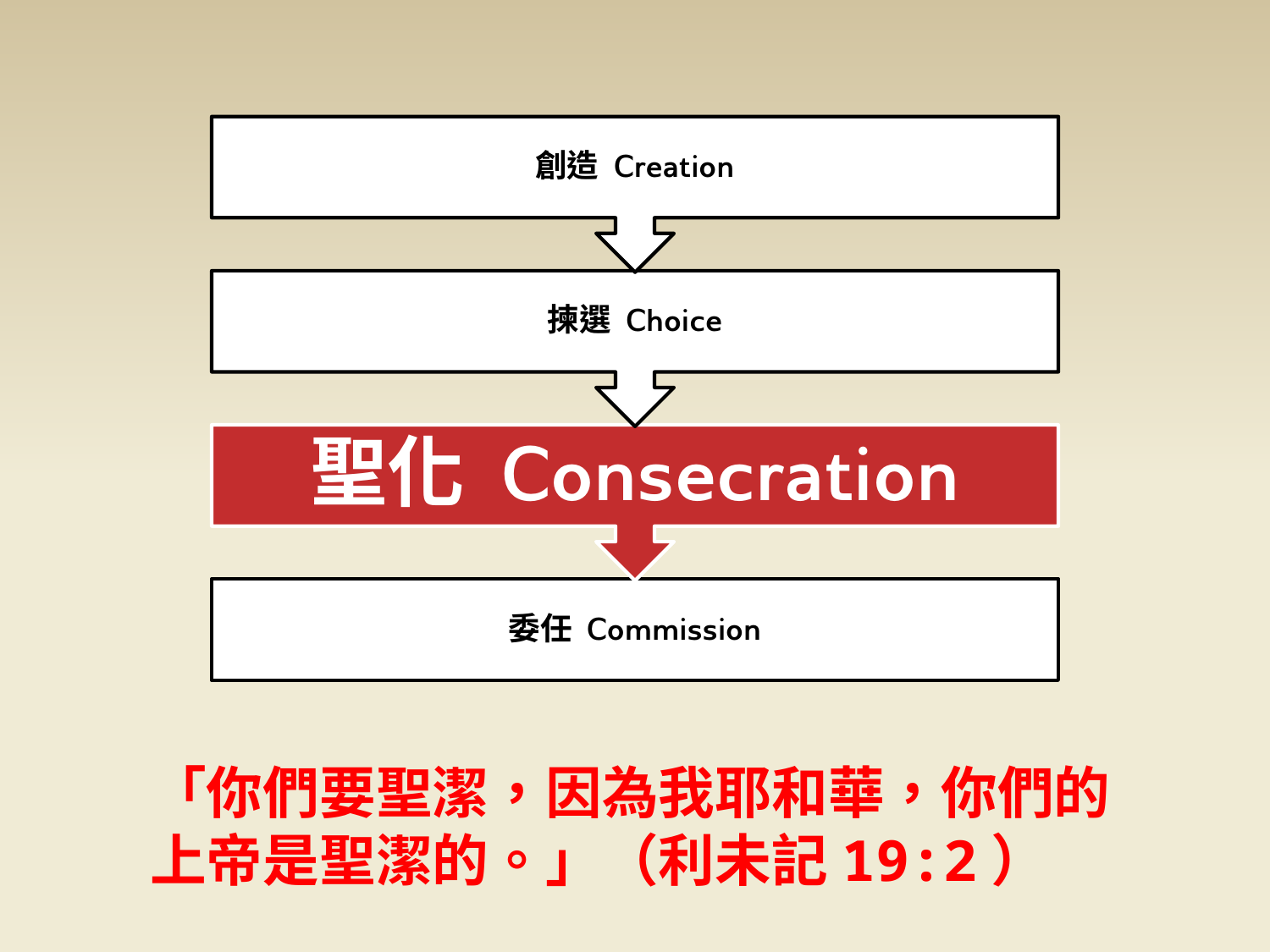

委任 Commission
聖化 Consecration
揀選 Choice
創造 Creation
「你們要聖潔，因為我耶和華，你們的上帝是聖潔的。」（利未記19:2）